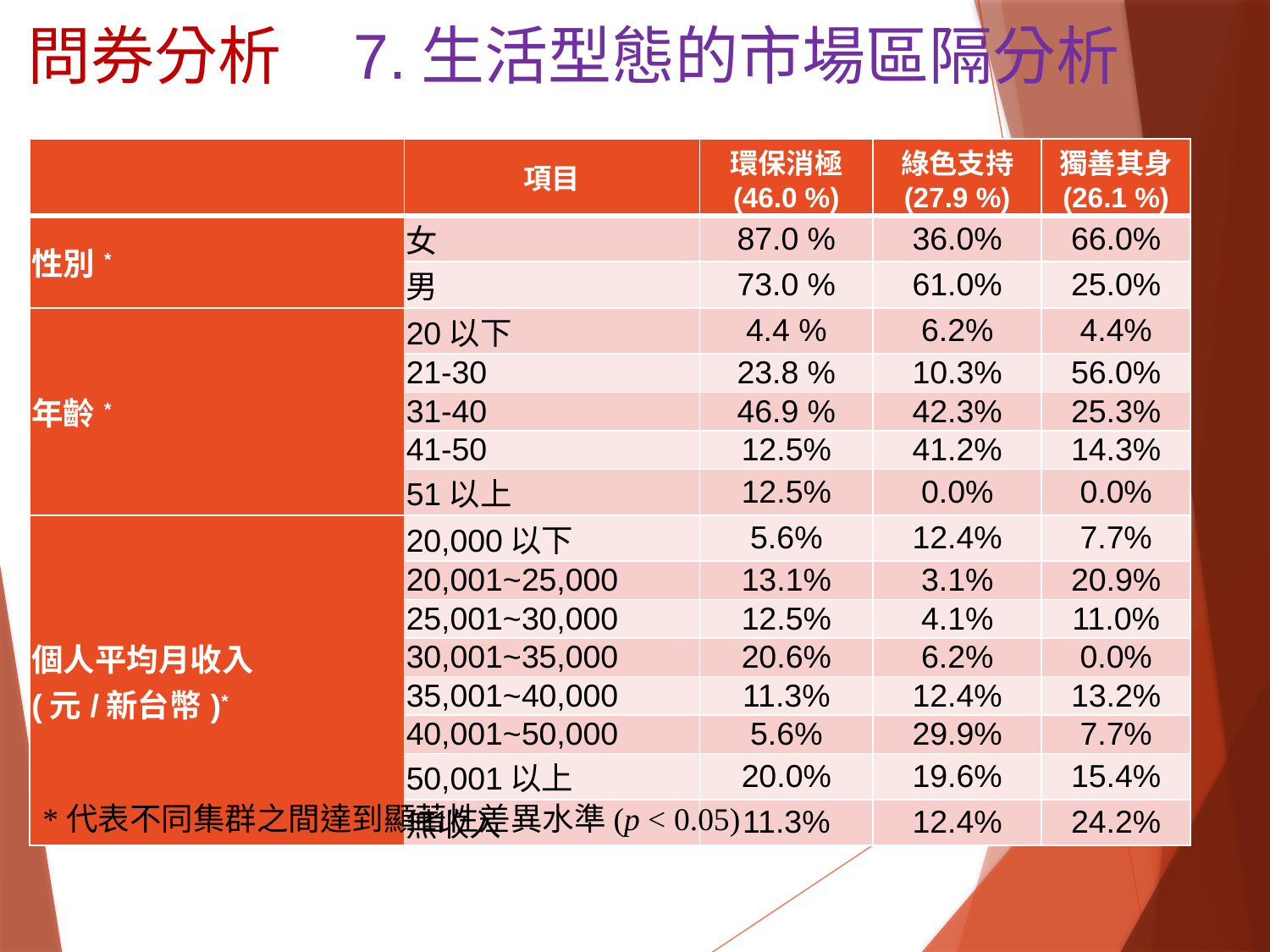

問券分析    7.生活型態的市場區隔分析
|  | 項目 | 環保消極 (46.0 %) | 綠色支持 (27.9 %) | 獨善其身 (26.1 %) |
| --- | --- | --- | --- | --- |
| 性別\* | 女 | 87.0 % | 36.0% | 66.0% |
|  | 男 | 73.0 % | 61.0% | 25.0% |
| 年齡\* | 20以下 | 4.4 % | 6.2% | 4.4% |
|  | 21-30 | 23.8 % | 10.3% | 56.0% |
|  | 31-40 | 46.9 % | 42.3% | 25.3% |
|  | 41-50 | 12.5% | 41.2% | 14.3% |
|  | 51以上 | 12.5% | 0.0% | 0.0% |
| 個人平均月收入 (元/新台幣)\* | 20,000以下 | 5.6% | 12.4% | 7.7% |
|  | 20,001~25,000 | 13.1% | 3.1% | 20.9% |
|  | 25,001~30,000 | 12.5% | 4.1% | 11.0% |
|  | 30,001~35,000 | 20.6% | 6.2% | 0.0% |
|  | 35,001~40,000 | 11.3% | 12.4% | 13.2% |
|  | 40,001~50,000 | 5.6% | 29.9% | 7.7% |
|  | 50,001以上 | 20.0% | 19.6% | 15.4% |
|  | 無收入 | 11.3% | 12.4% | 24.2% |
*代表不同集群之間達到顯著性差異水準(p < 0.05)